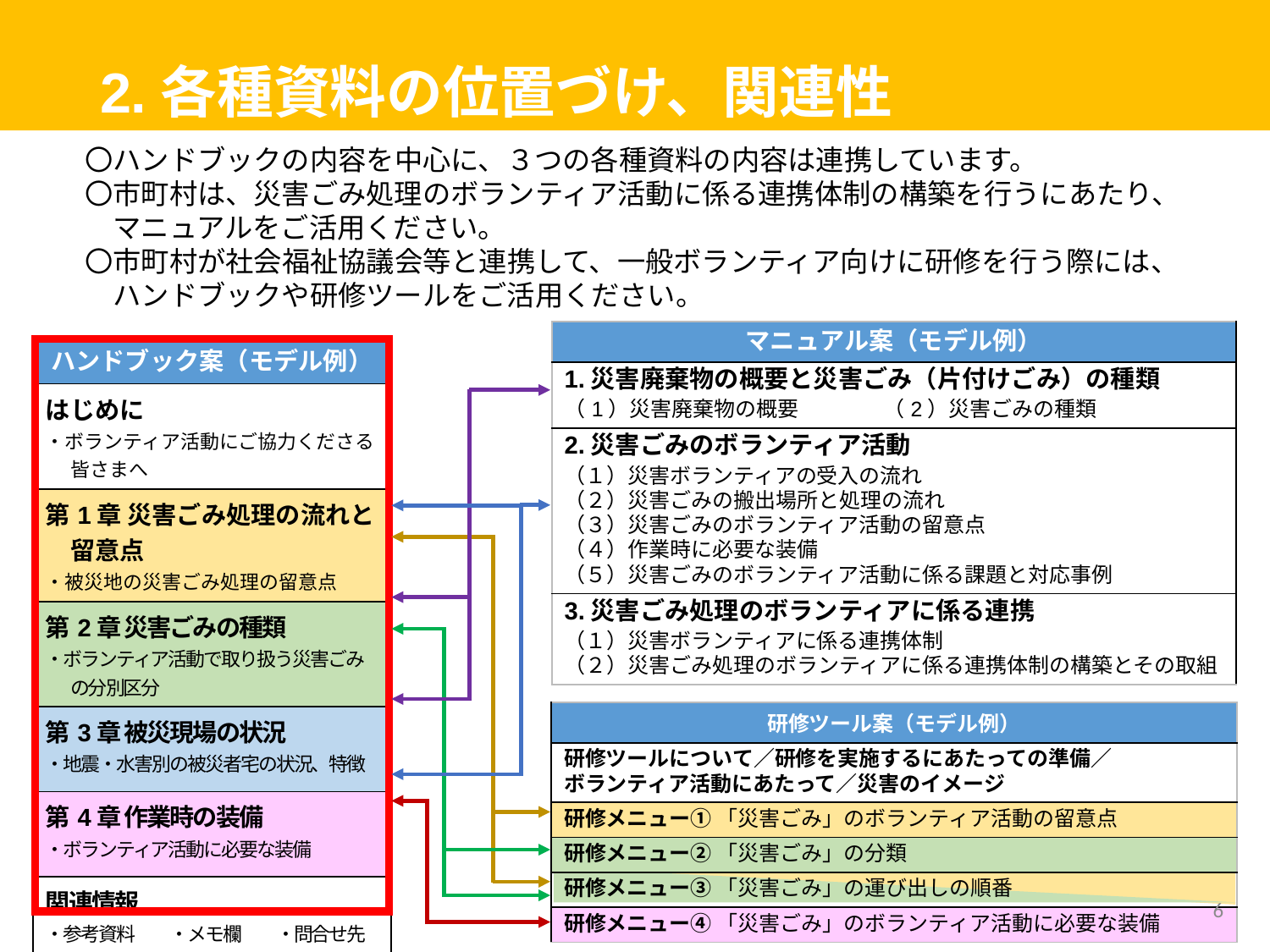

# 2.各種資料の位置づけ、関連性
〇ハンドブックの内容を中心に、３つの各種資料の内容は連携しています。
〇市町村は、災害ごみ処理のボランティア活動に係る連携体制の構築を行うにあたり、
　マニュアルをご活用ください。
〇市町村が社会福祉協議会等と連携して、一般ボランティア向けに研修を行う際には、
　ハンドブックや研修ツールをご活用ください。
| マニュアル案（モデル例） |
| --- |
| 1.災害廃棄物の概要と災害ごみ（片付けごみ）の種類 （1）災害廃棄物の概要　　　　（2）災害ごみの種類 |
| 2.災害ごみのボランティア活動 （１）災害ボランティアの受入の流れ　　 （２）災害ごみの搬出場所と処理の流れ （３）災害ごみのボランティア活動の留意点　　 （４）作業時に必要な装備 （５）災害ごみのボランティア活動に係る課題と対応事例 |
| 3.災害ごみ処理のボランティアに係る連携 （１）災害ボランティアに係る連携体制 （２）災害ごみ処理のボランティアに係る連携体制の構築とその取組 |
| ハンドブック案（モデル例） |
| --- |
| はじめに ・ボランティア活動にご協力くださる皆さまへ |
| 第1章 災害ごみ処理の流れと留意点 ・被災地の災害ごみ処理の留意点 |
| 第2章 災害ごみの種類 ・ボランティア活動で取り扱う災害ごみの分別区分 |
| 第3章 被災現場の状況 ・地震・水害別の被災者宅の状況、特徴 |
| 第4章 作業時の装備 ・ボランティア活動に必要な装備 |
| 関連情報 ・参考資料　　・メモ欄　　・問合せ先 |

| 研修ツール案（モデル例） |
| --- |
| 研修ツールについて／研修を実施するにあたっての準備／ ボランティア活動にあたって／災害のイメージ |
| 研修メニュー① 「災害ごみ」のボランティア活動の留意点 |
| 研修メニュー② 「災害ごみ」の分類 |
| 研修メニュー③ 「災害ごみ」の運び出しの順番 |
| 研修メニュー④ 「災害ごみ」のボランティア活動に必要な装備 |

6